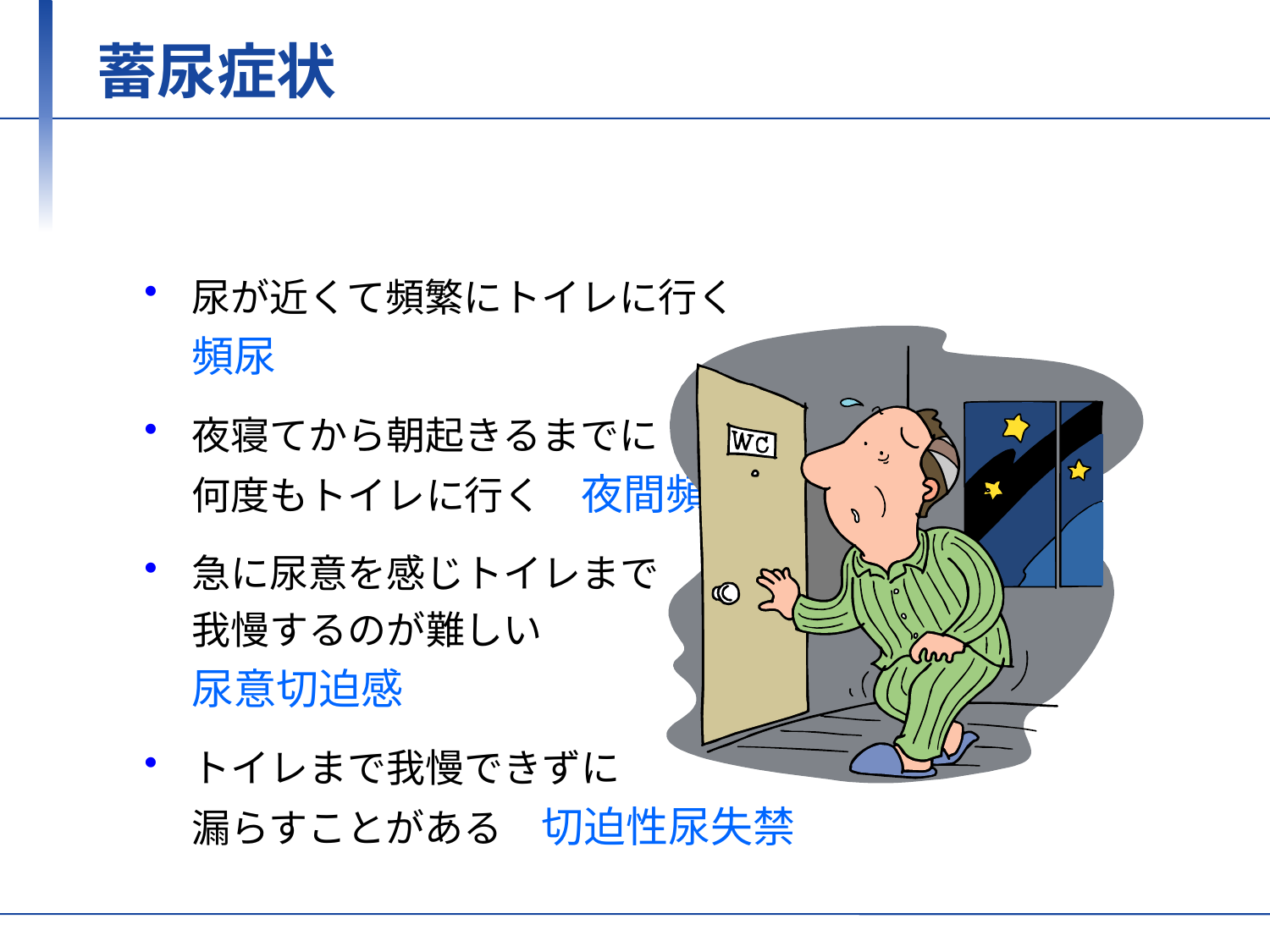

# 蓄尿症状

尿が近くて頻繁にトイレに行く
頻尿
夜寝てから朝起きるまでに
何度もトイレに行く　夜間頻尿
急に尿意を感じトイレまで
我慢するのが難しい
尿意切迫感
トイレまで我慢できずに
漏らすことがある　切迫性尿失禁